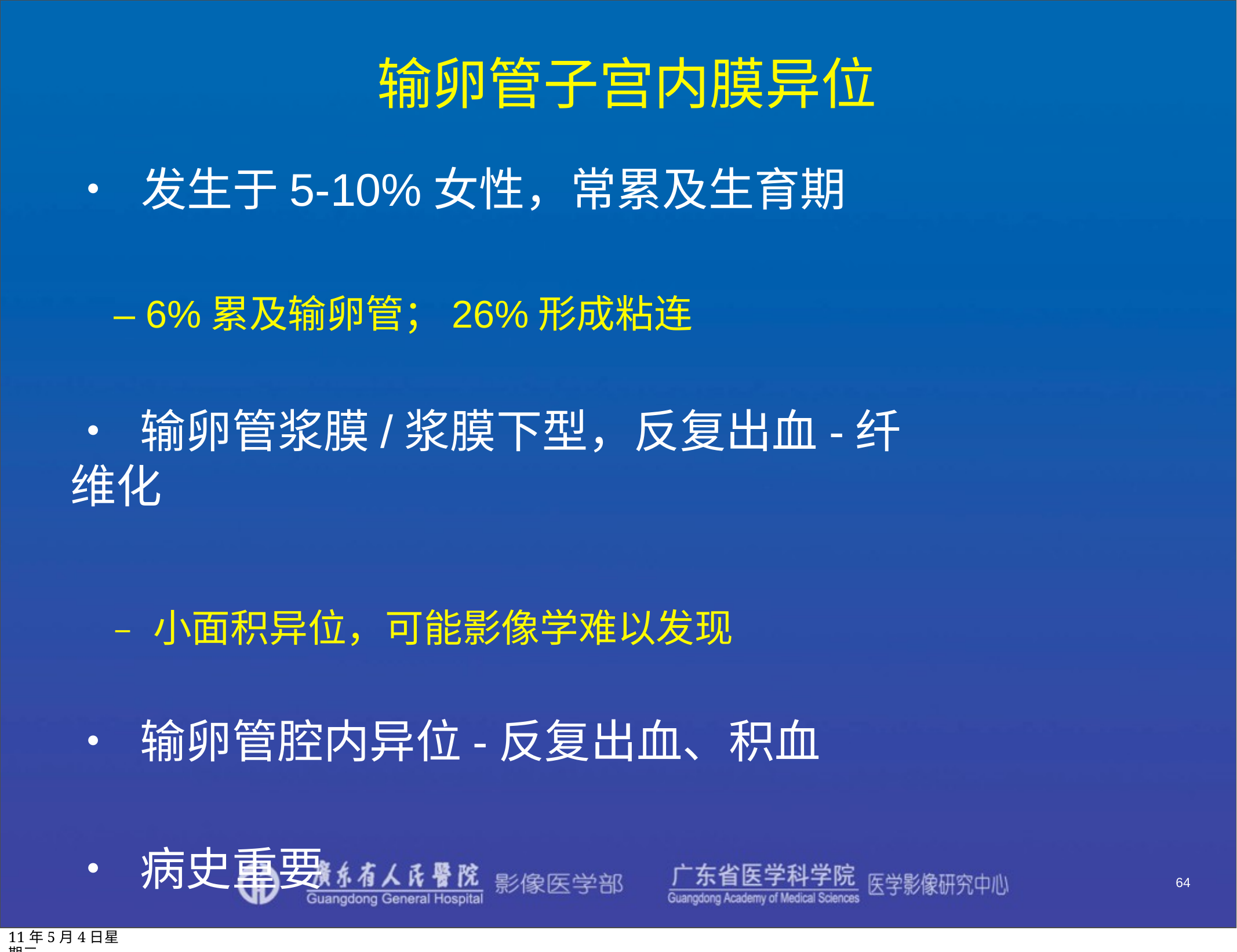

# 输卵管子宫内膜异位
• 发生于5-10%女性，常累及生育期

– 6%累及输卵管；26%形成粘连

• 输卵管浆膜/浆膜下型，反复出血-纤维化

– 小面积异位，可能影像学难以发现

• 输卵管腔内异位-反复出血、积血

• 病史重要
64
11年5月4日星期三